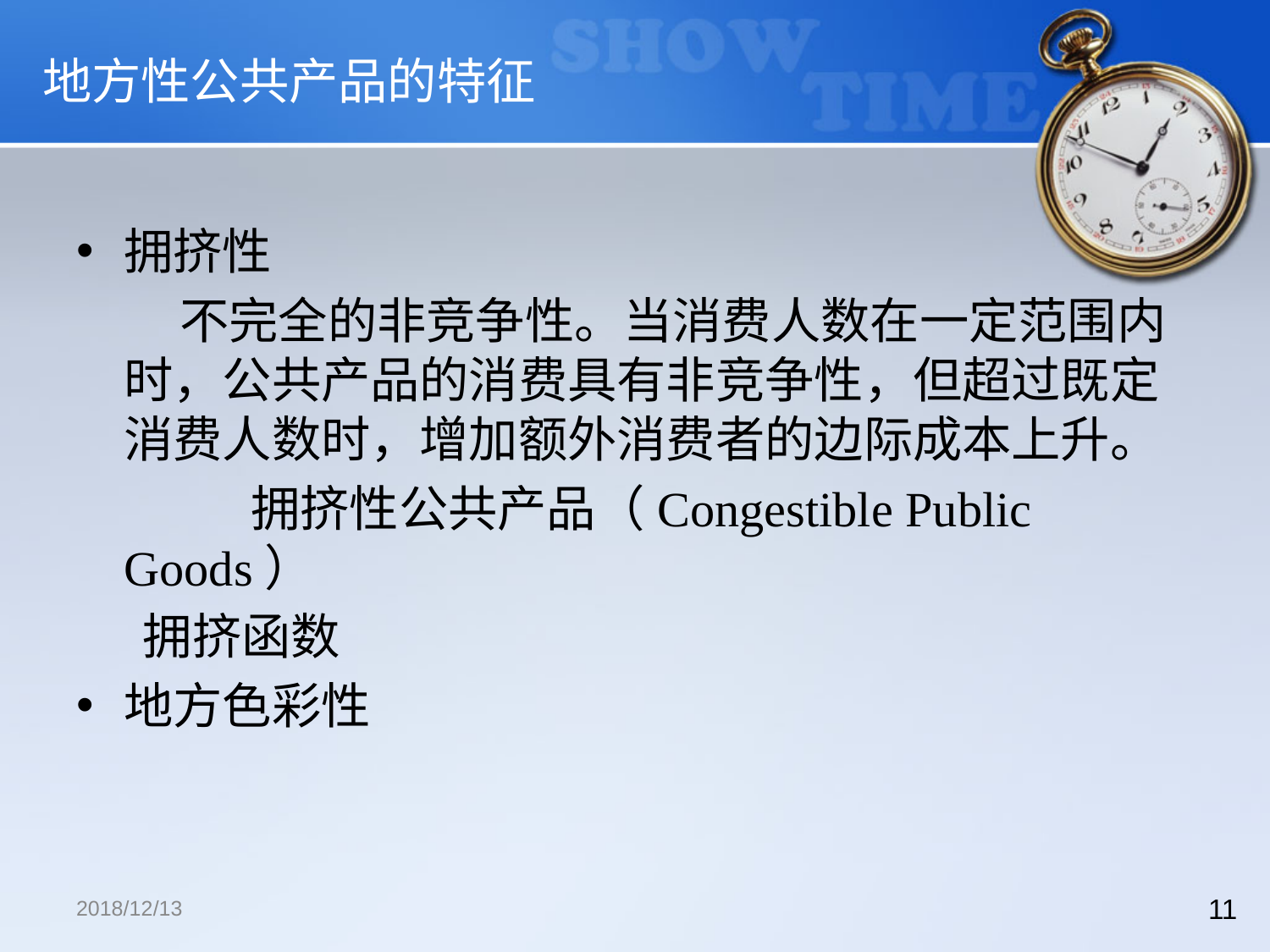

# 地方性公共产品的特征
拥挤性
	    不完全的非竞争性。当消费人数在一定范围内时，公共产品的消费具有非竞争性，但超过既定消费人数时，增加额外消费者的边际成本上升。
		拥挤性公共产品（Congestible Public Goods）
     拥挤函数
地方色彩性
2018/12/13
11